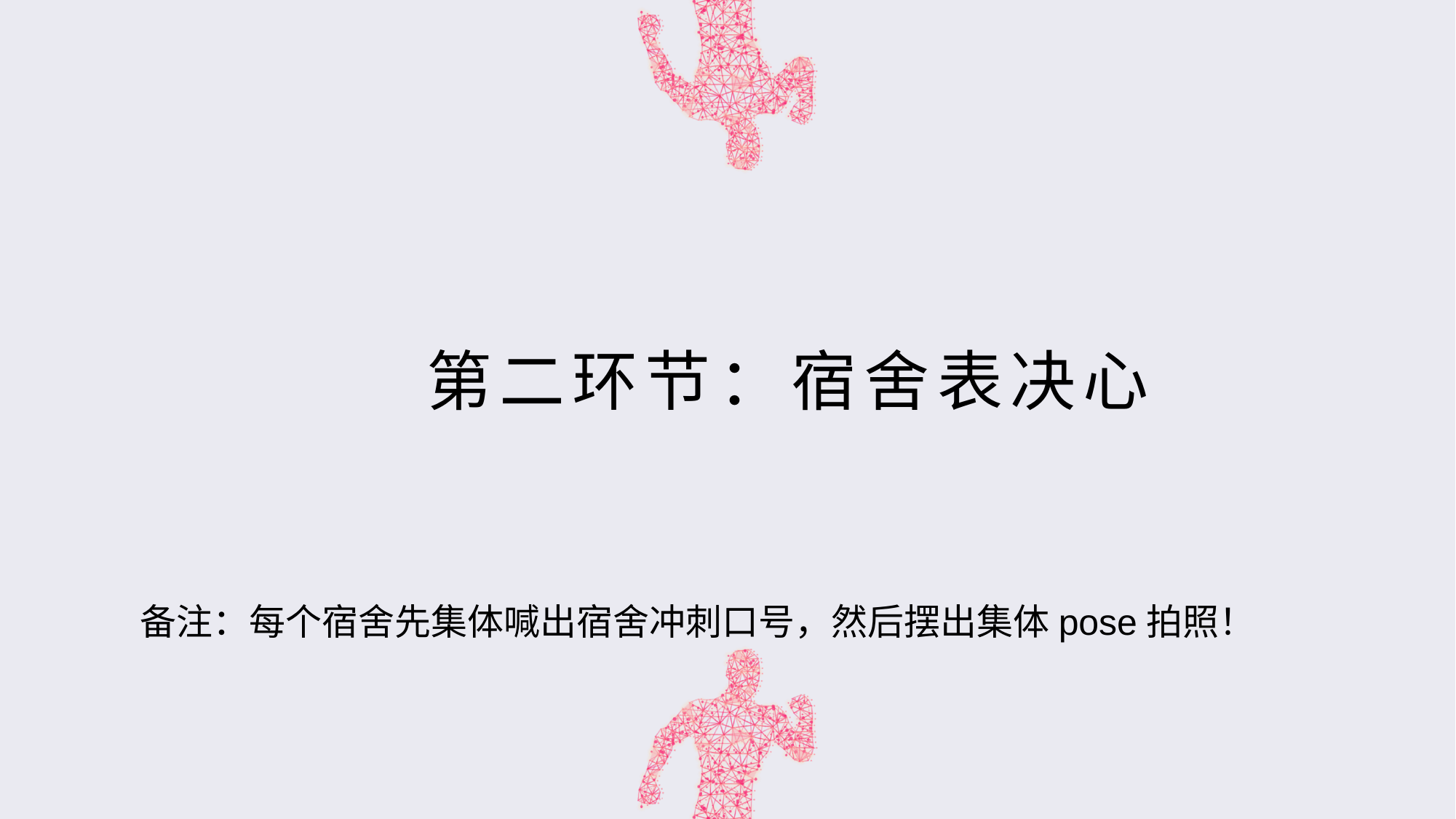

第二环节：宿舍表决心
备注：每个宿舍先集体喊出宿舍冲刺口号，然后摆出集体pose拍照！